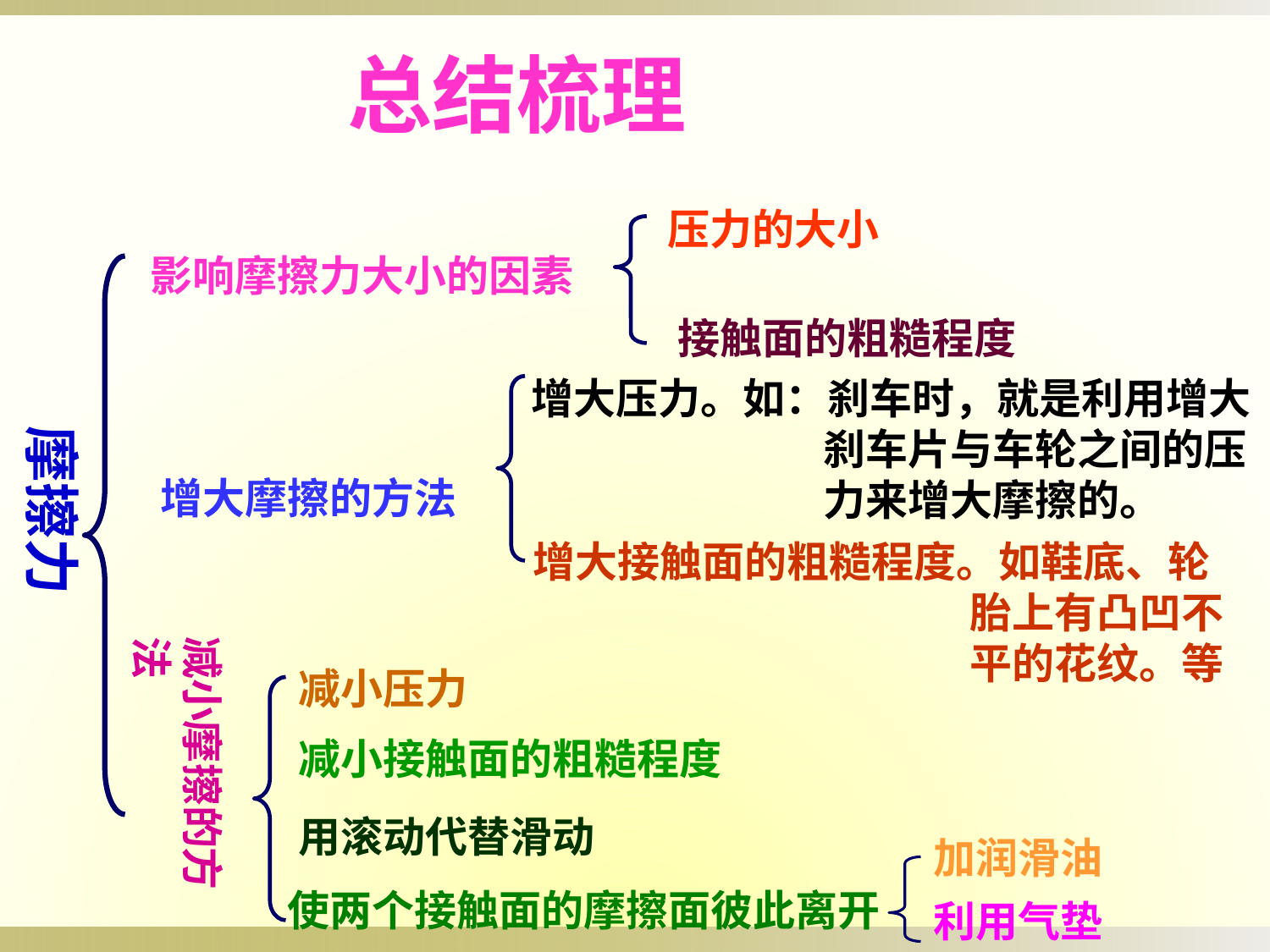

总结梳理
压力的大小

影响摩擦力大小的因素

接触面的粗糙程度
增大压力。如：刹车时，就是利用增大刹车片与车轮之间的压力来增大摩擦的。

摩擦力
增大摩擦的方法
增大接触面的粗糙程度。如鞋底、轮胎上有凸凹不平的花纹。等
减小摩擦的方法
减小压力

减小接触面的粗糙程度
用滚动代替滑动
加润滑油

使两个接触面的摩擦面彼此离开
利用气垫